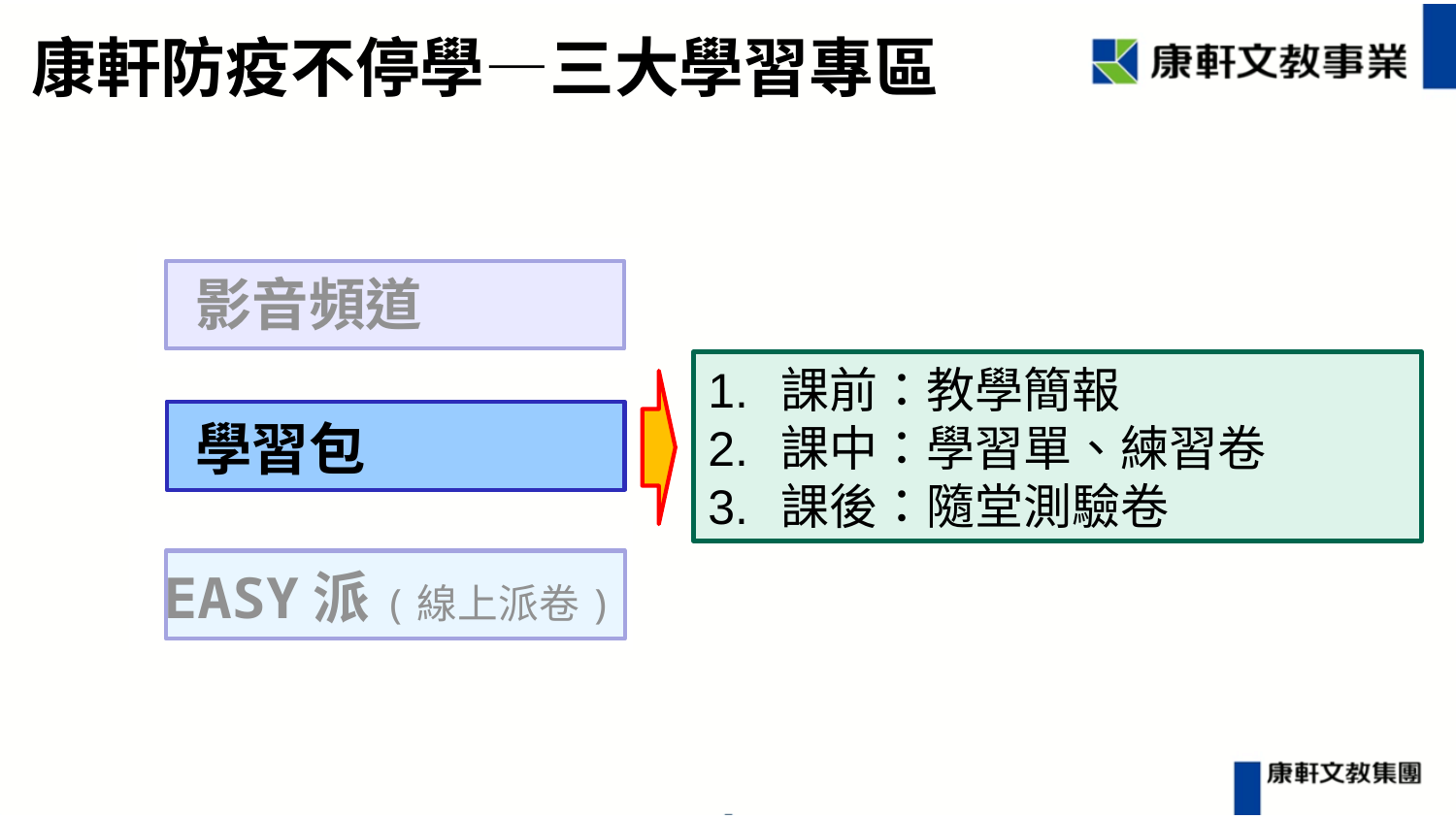

康軒防疫不停學—三大學習專區

影音頻道
課前：教學簡報
課中：學習單、練習卷
課後：隨堂測驗卷

學習包

EASY派(線上派卷)